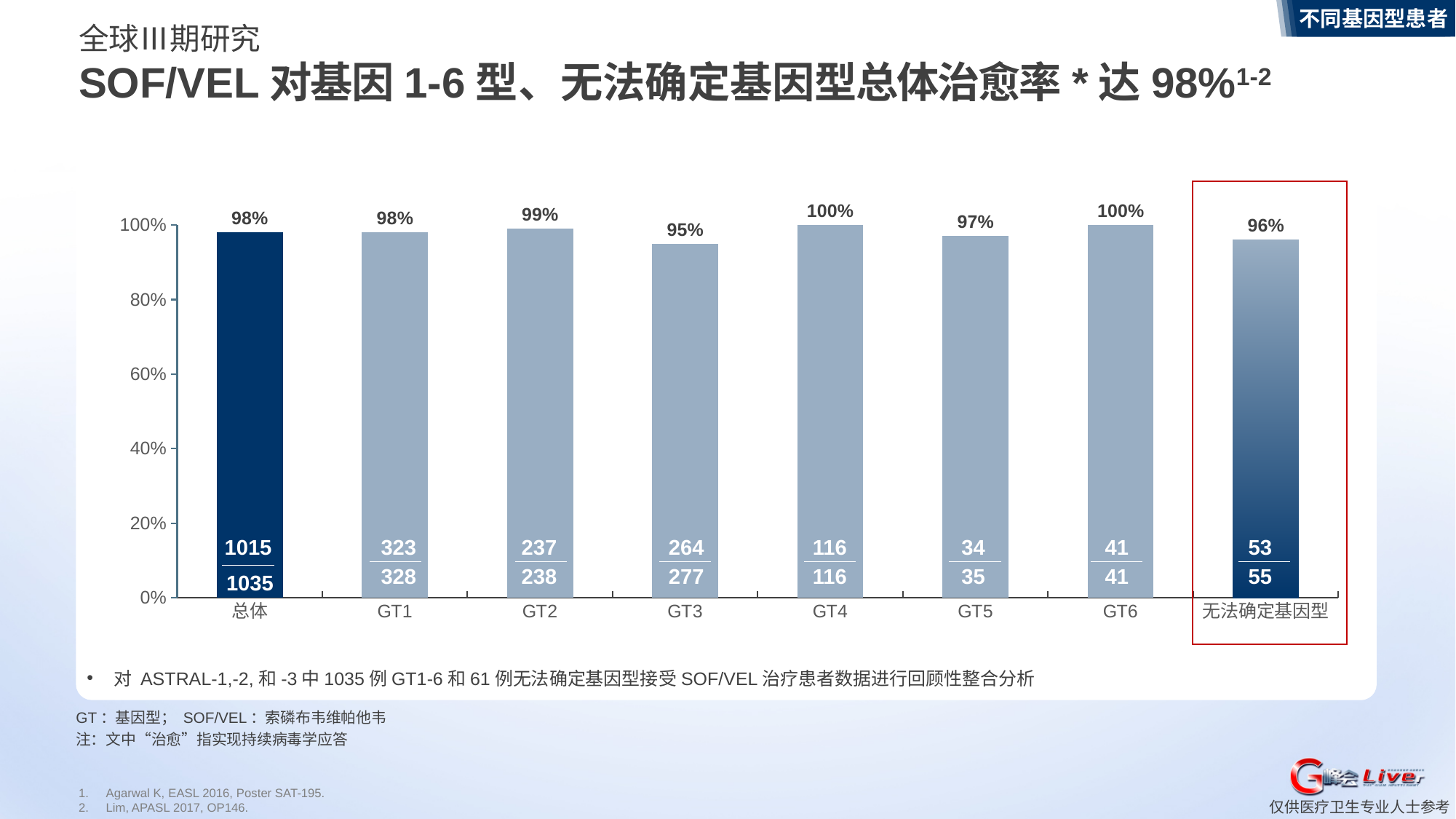

不同基因型患者
全球Ⅲ期研究
SOF/VEL对基因1-6型、无法确定基因型总体治愈率*达98%1-2

### Chart

| Category | 系列 1 |
|---|---|
| 总体 | 0.98 |
| GT1 | 0.98 |
| GT2 | 0.99 |
| GT3 | 0.95 |
| GT4 | 1.0 |
| GT5 | 0.97 |
| GT6 | 1.0 |
| 无法确定基因型 | 0.96 |
34
35
41
41
53
55
323
328
237
238
264
277
116
116
1015
1035
对 ASTRAL-1,-2,和-3中1035例GT1-6和61例无法确定基因型接受SOF/VEL治疗患者数据进行回顾性整合分析
GT：基因型； SOF/VEL：索磷布韦维帕他韦
注：文中“治愈”指实现持续病毒学应答
Agarwal K, EASL 2016, Poster SAT-195.
Lim, APASL 2017, OP146.